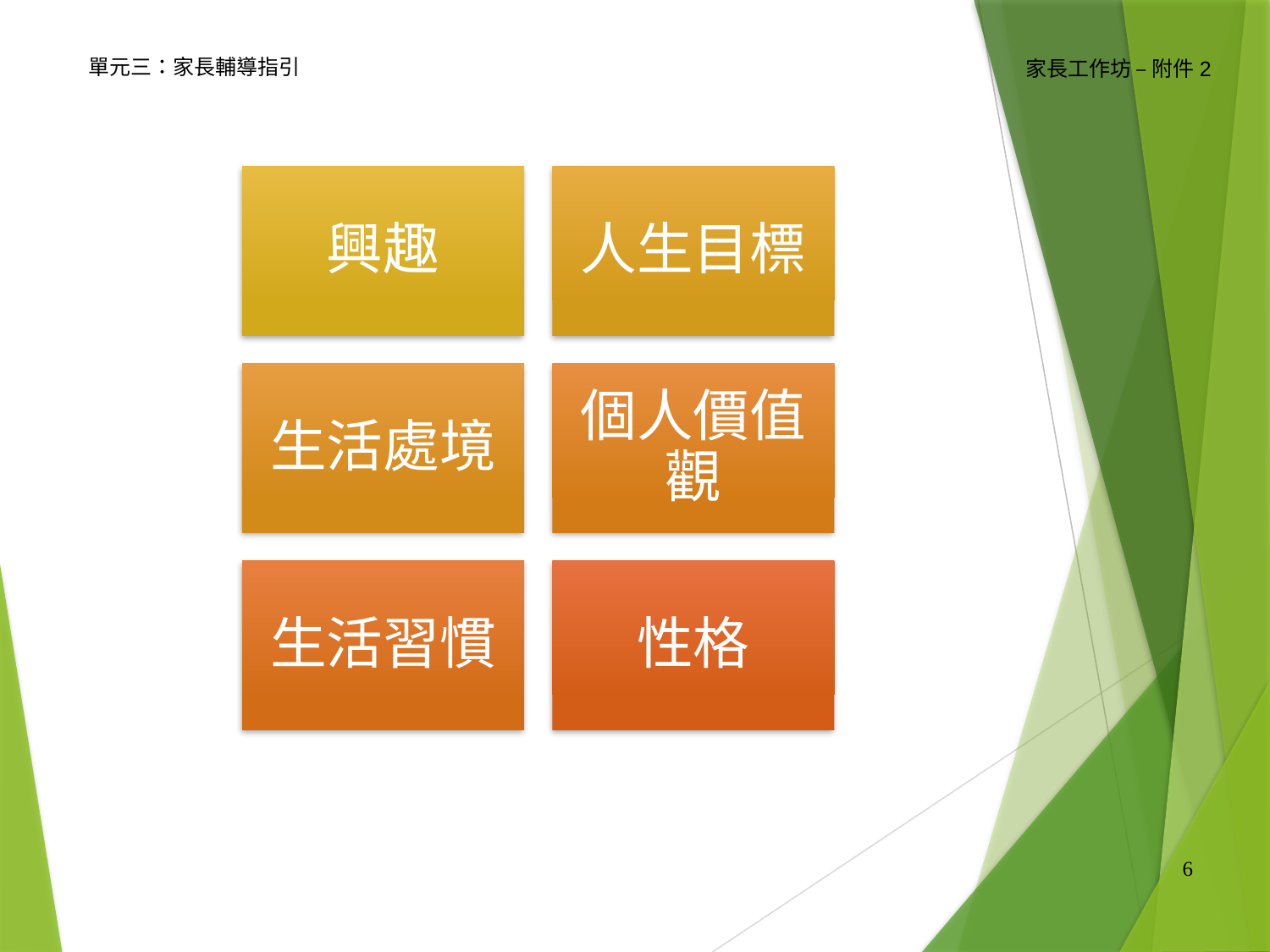

興趣
人生目標
生活處境
個人價值觀
生活習慣
性格
6